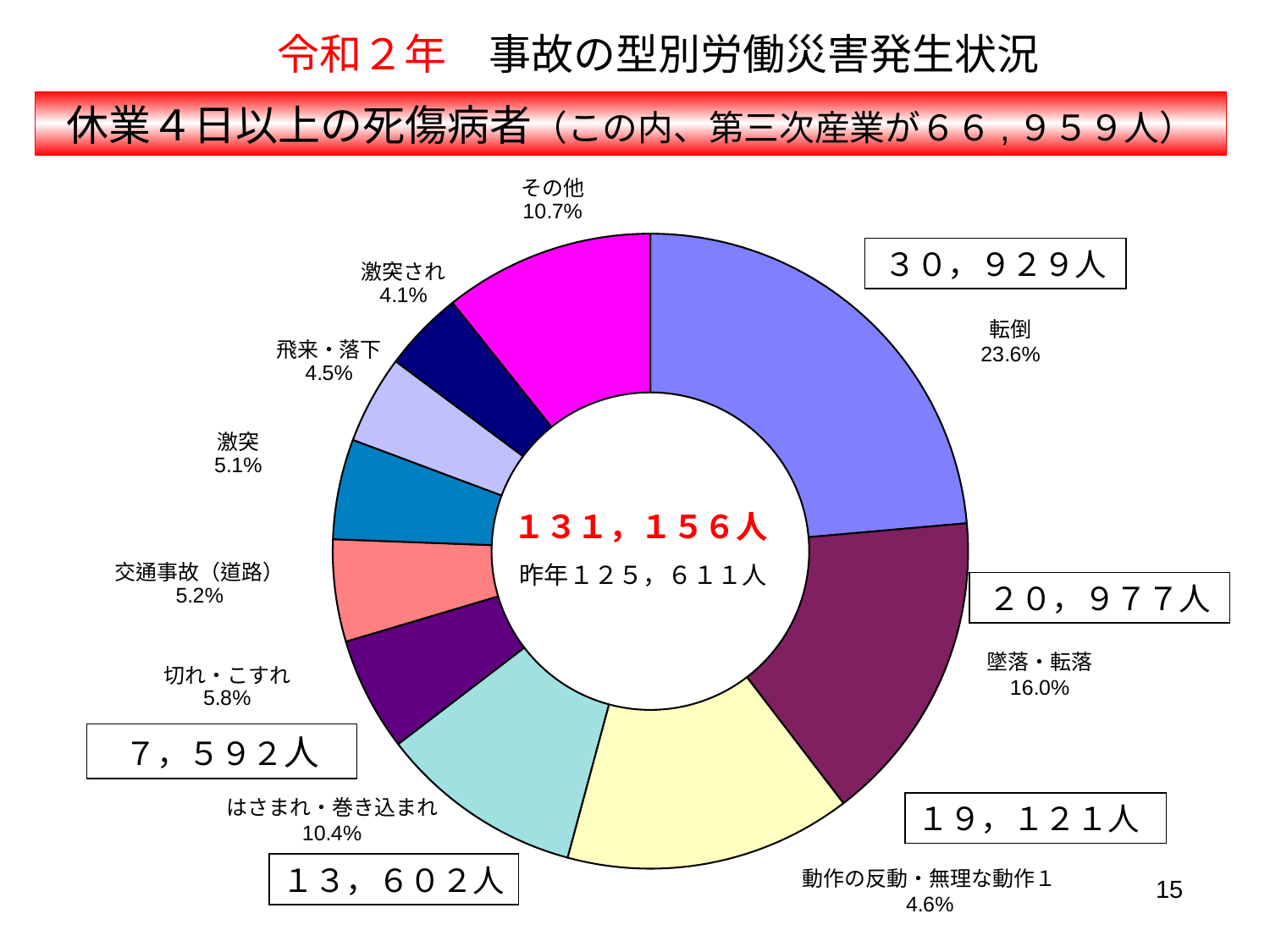

令和２年　事故の型別労働災害発生状況

### Chart

| Category |  |
|---|---|
| 転倒 | 23.6 |
| 墜落・転落 | 16.0 |
| 動作の反動・無理な動作 | 14.6 |
| はさまれ・巻き込まれ | 10.4 |
| 切れ・こすれ | 5.8 |
| 交通事故（道路） | 5.2 |
| 激突 | 5.1 |
| 飛来・落下 | 4.5 |
| 激突され | 4.1 |
| その他 | 10.7 |
休業４日以上の死傷病者（この内、第三次産業が６６,９５９人）
３０，９２９人
１３１，１５６人
昨年１２５，６１１人
２０，９７７人

７，５９２人
１９，１２１人
１３，６０２人
15